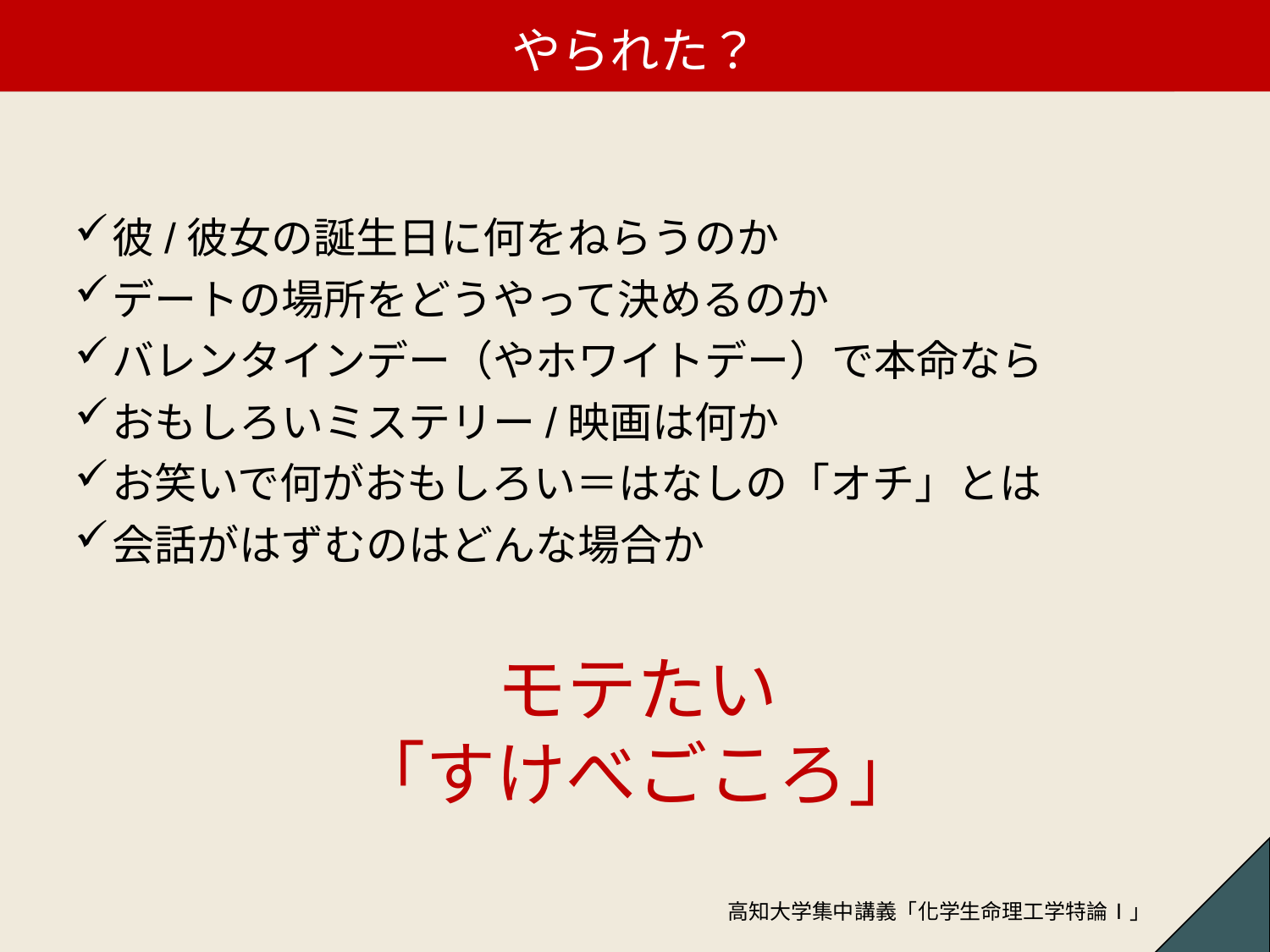

# 「やられた！」とおもわせたい動機
やられた？

彼/彼女の誕生日に何をねらうのか
デートの場所をどうやって決めるのか
バレンタインデー（やホワイトデー）で本命なら
おもしろいミステリー/映画は何か
お笑いで何がおもしろい＝はなしの「オチ」とは
会話がはずむのはどんな場合か

モテたい
「すけべごころ」